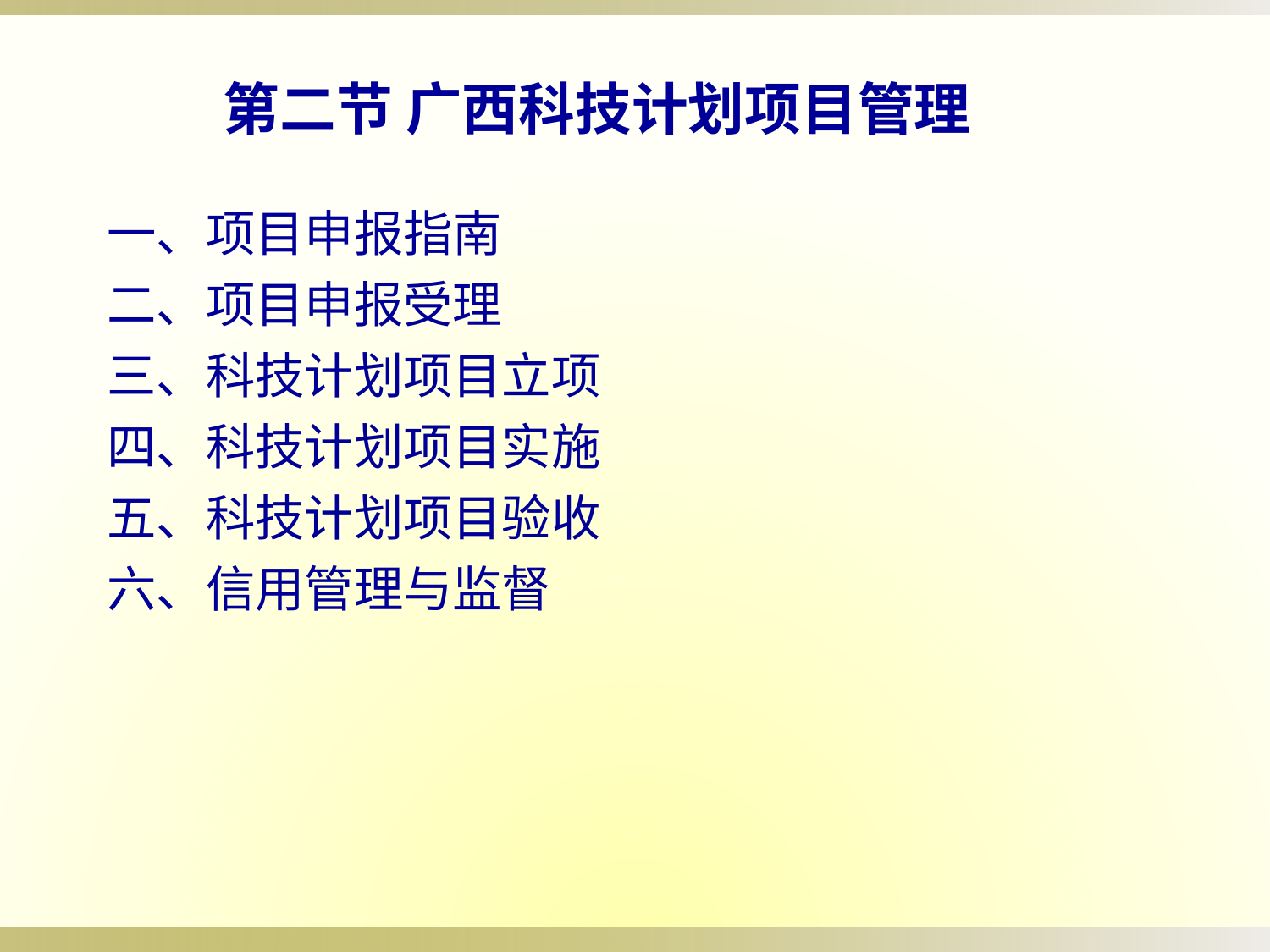

第二节 广西科技计划项目管理

一、项目申报指南
二、项目申报受理
三、科技计划项目立项
四、科技计划项目实施
五、科技计划项目验收
六、信用管理与监督